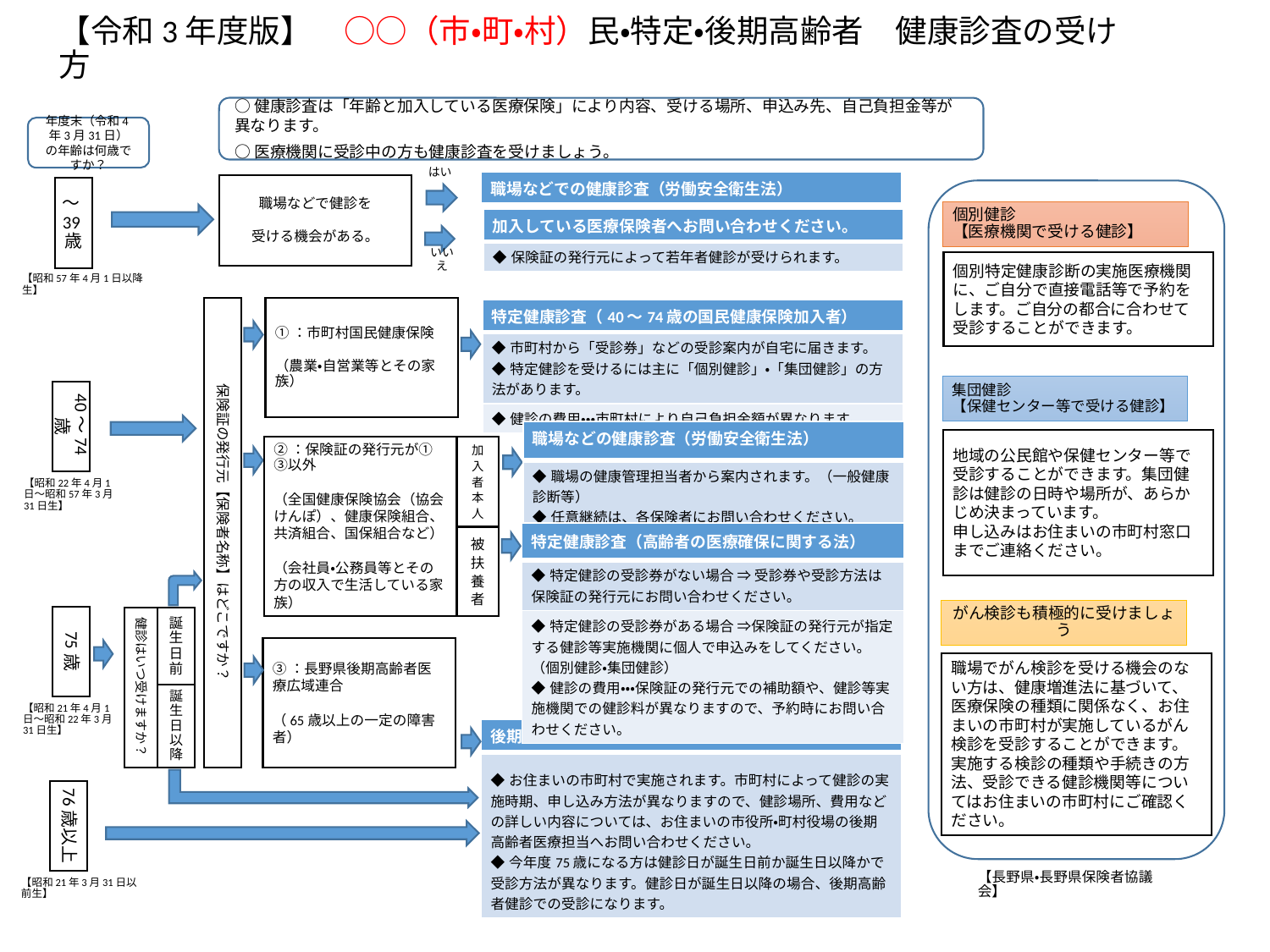

# 【令和3年度版】　○○（市・町・村）民・特定・後期高齢者　健康診査の受け方
○健康診査は「年齢と加入している医療保険」により内容、受ける場所、申込み先、自己負担金等が異なります。
○医療機関に受診中の方も健康診査を受けましょう。
年度末（令和4年3月31日）の年齢は何歳ですか？
はい
| 職場などでの健康診査（労働安全衛生法） |
| --- |
職場などで健診を
受ける機会がある。
～39歳

個別健診
【医療機関で受ける健診】

| 加入している医療保険者へお問い合わせください。 |
| --- |
| ◆保険証の発行元によって若年者健診が受けられます。 |

個別特定健康診断の実施医療機関に、ご自分で直接電話等で予約をします。ご自分の都合に合わせて受診することができます。
いいえ
【昭和57年4月1日以降生】
保険証の発行元【保険者名称】はどこですか？
①：市町村国民健康保険
（農業・自営業等とその家族）
| 特定健康診査（40～74歳の国民健康保険加入者） |
| --- |
| ◆市町村から「受診券」などの受診案内が自宅に届きます。 ◆特定健診を受けるには主に「個別健診」・「集団健診」の方法があります。 |
| ◆健診の費用・・・市町村により自己負担金額が異なります。 |

集団健診
【保健センター等で受ける健診】
40～74歳

| 職場などの健康診査（労働安全衛生法） |
| --- |
| ◆職場の健康管理担当者から案内されます。（一般健康診断等） ◆任意継続は、各保険者にお問い合わせください。 |
地域の公民館や保健センター等で受診することができます。集団健診は健診の日時や場所が、あらかじめ決まっています。
申し込みはお住まいの市町村窓口までご連絡ください。
②：保険証の発行元が①③以外
（全国健康保険協会（協会けんぽ）、健康保険組合、共済組合、国保組合など）
（会社員・公務員等とその方の収入で生活している家族）
加入者本人

【昭和22年4月1日～昭和57年3月31日生】
| 特定健康診査（高齢者の医療確保に関する法） |
| --- |
| ◆特定健診の受診券がない場合 ⇒ 受診券や受診方法は保険証の発行元にお問い合わせください。 |
| ◆特定健診の受診券がある場合 ⇒保険証の発行元が指定する健診等実施機関に個人で申込みをしてください。（個別健診・集団健診） ◆健診の費用・・・保険証の発行元での補助額や、健診等実施機関での健診料が異なりますので、予約時にお問い合わせください。 |
被扶養者

がん検診も積極的に受けましょう
75歳
健診はいつ受けますか？
誕生日前

③：長野県後期高齢者医療広域連合
（65歳以上の一定の障害者）

職場でがん検診を受ける機会のない方は、健康増進法に基づいて、医療保険の種類に関係なく、お住まいの市町村が実施しているがん検診を受診することができます。
実施する検診の種類や手続きの方法、受診できる健診機関等についてはお住まいの市町村にご確認ください。

誕生日以降
【昭和21年4月1日～昭和22年3月31日生】
| 後期高齢者健康診査 |
| --- |
| ◆お住まいの市町村で実施されます。市町村によって健診の実施時期、申し込み方法が異なりますので、健診場所、費用などの詳しい内容については、お住まいの市役所・町村役場の後期高齢者医療担当へお問い合わせください。 ◆今年度75歳になる方は健診日が誕生日前か誕生日以降かで受診方法が異なります。健診日が誕生日以降の場合、後期高齢者健診での受診になります。 |

76歳以上

【長野県・長野県保険者協議会】
【昭和21年3月31日以前生】